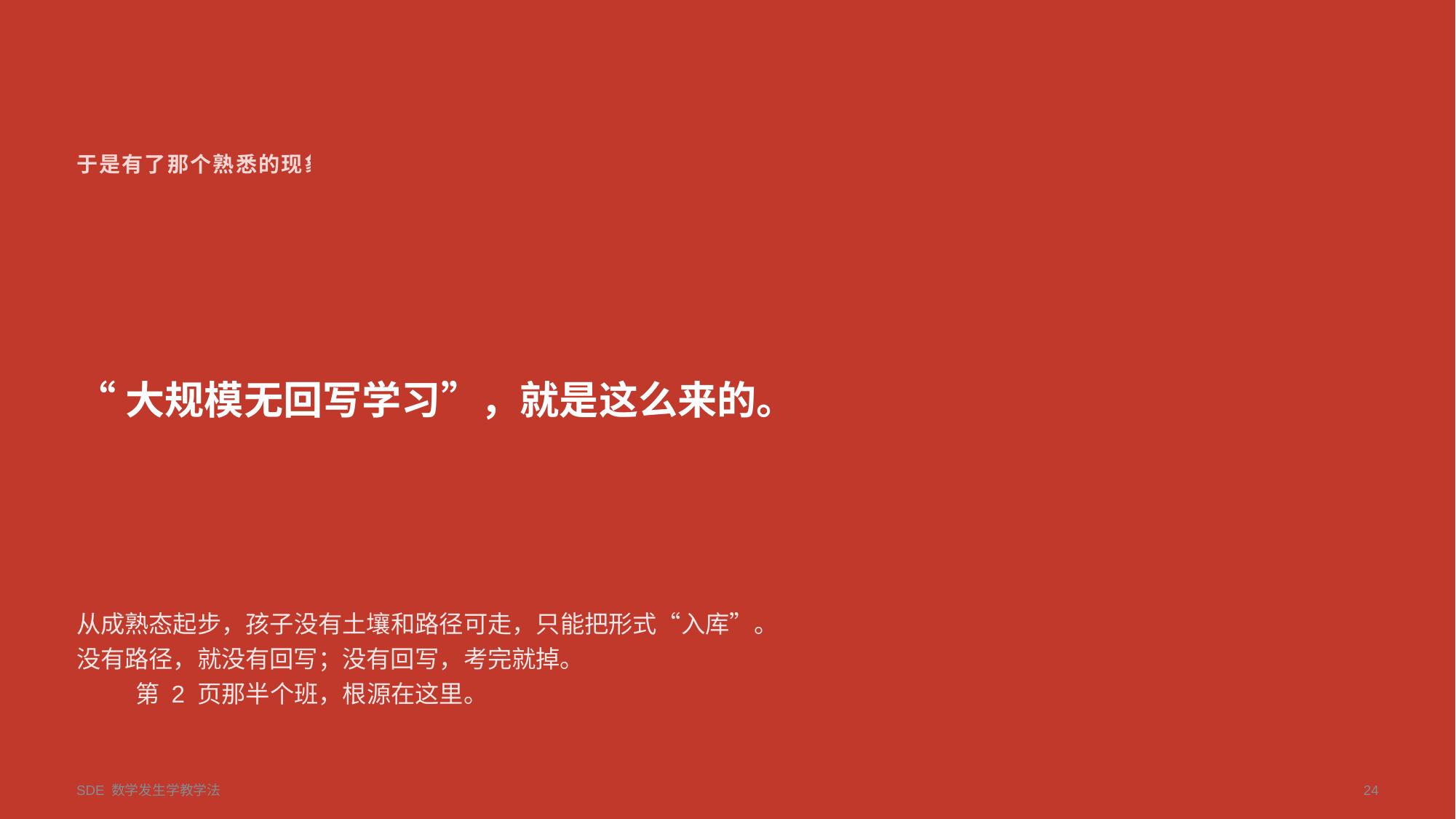

于是有了那个熟悉的现象
“大规模无回写学习”，就是这么来的。
从成熟态起步，孩子没有土壤和路径可走，只能把形式“入库”。
没有路径，就没有回写；没有回写，考完就掉。
—— 第 2 页那半个班，根源在这里。
SDE 数学发生学教学法
24